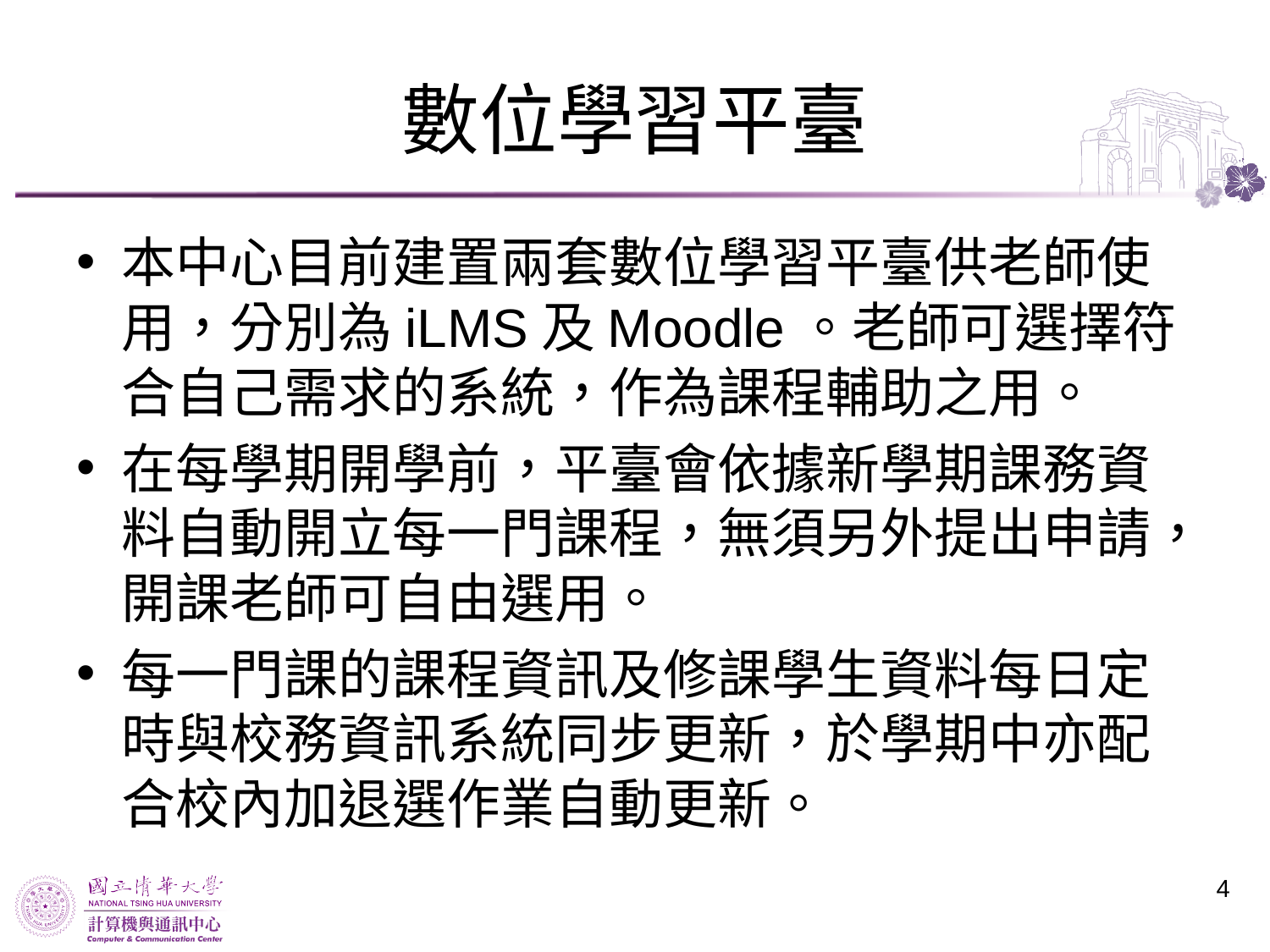

# 數位學習平臺
本中心目前建置兩套數位學習平臺供老師使用，分別為iLMS及Moodle。老師可選擇符合自己需求的系統，作為課程輔助之用。
在每學期開學前，平臺會依據新學期課務資料自動開立每一門課程，無須另外提出申請，開課老師可自由選用。
每一門課的課程資訊及修課學生資料每日定時與校務資訊系統同步更新，於學期中亦配合校內加退選作業自動更新。
4